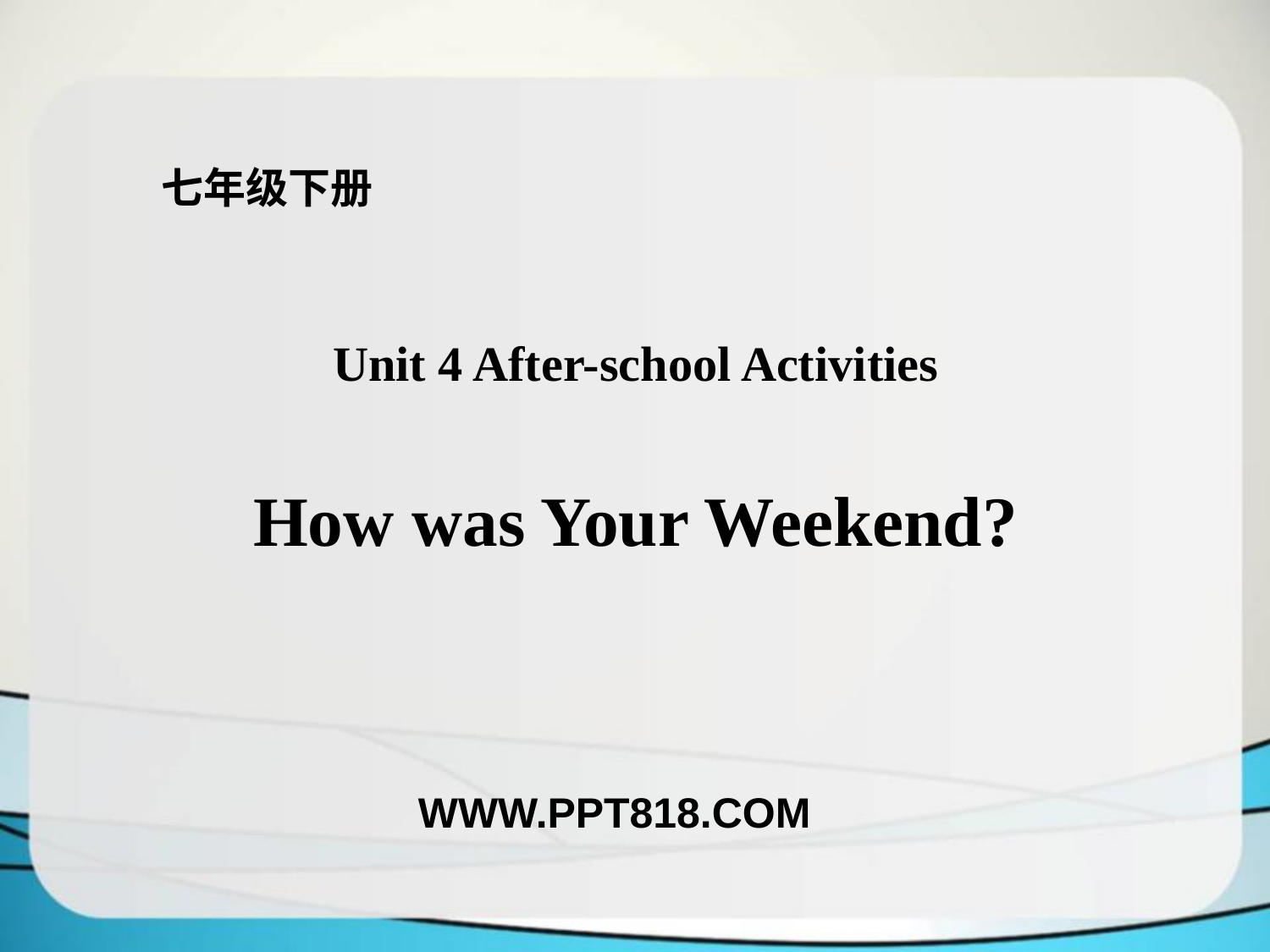

七年级下册
Unit 4 After-school Activities
How was Your Weekend?

WWW.PPT818.COM